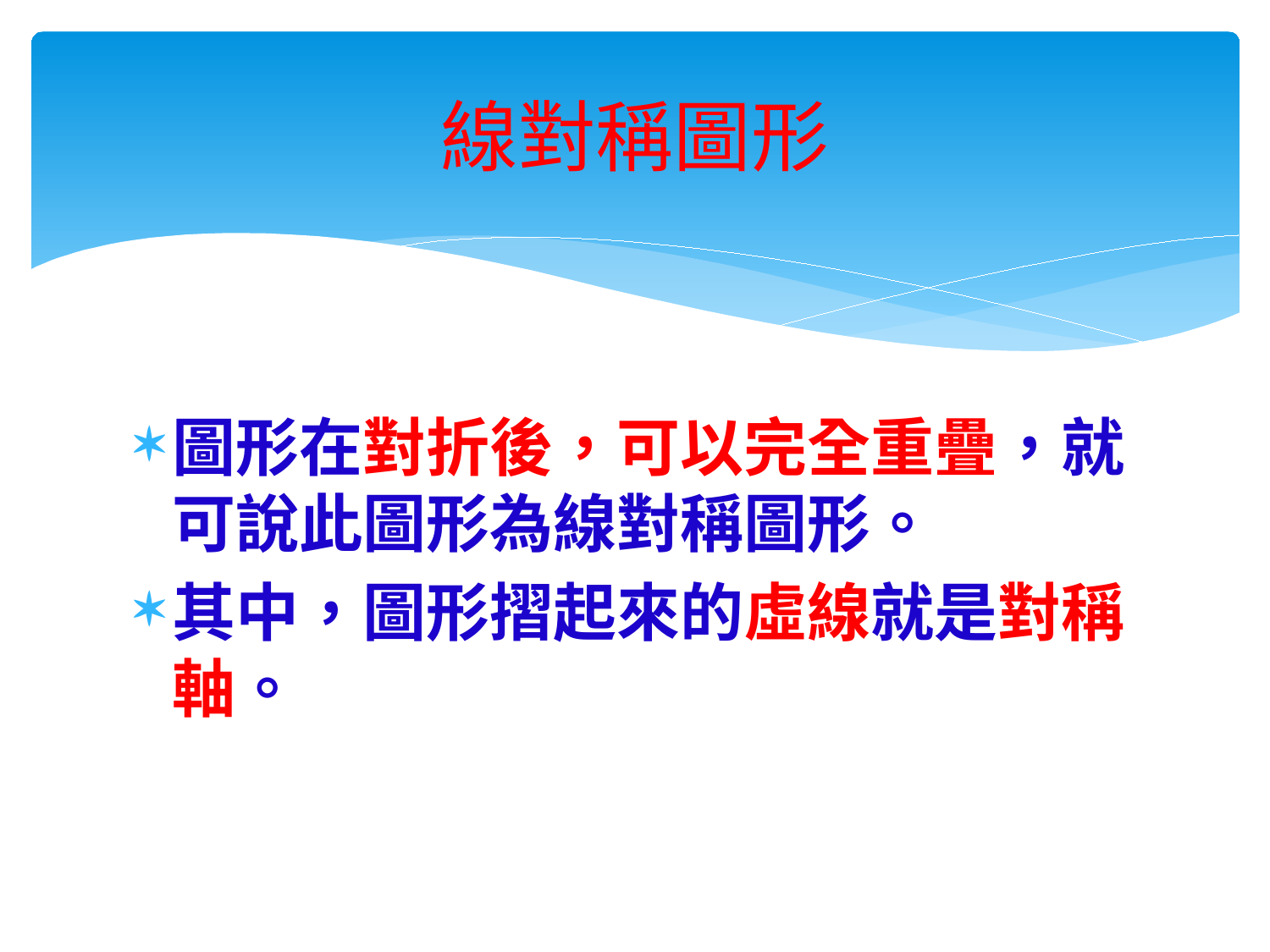

# 線對稱圖形
圖形在對折後，可以完全重疊，就可說此圖形為線對稱圖形。
其中，圖形摺起來的虛線就是對稱軸。